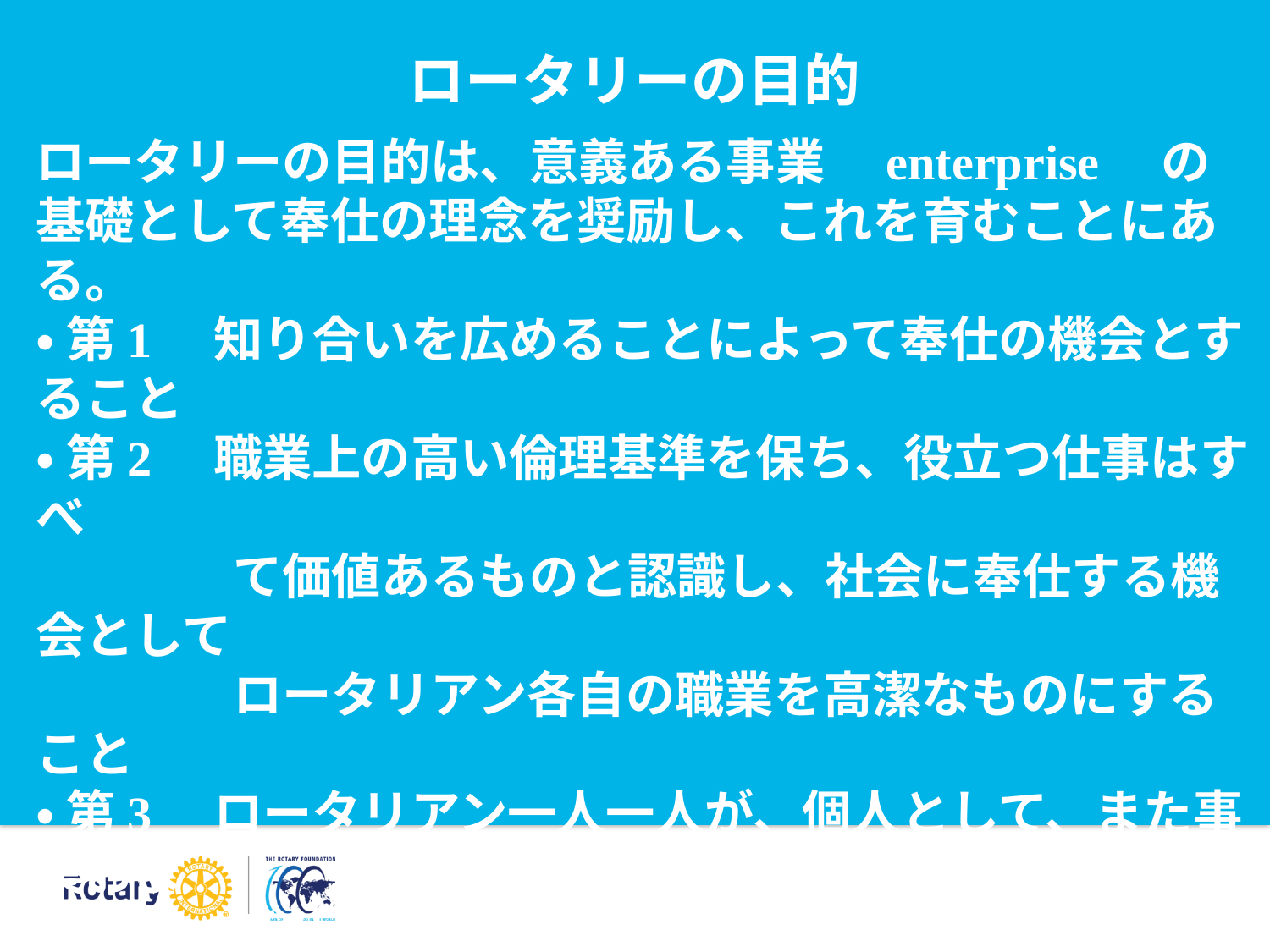

# ロータリーの目的
ロータリーの目的は、意義ある事業　enterprise　の
基礎として奉仕の理念を奨励し、これを育むことにある。
•第1　知り合いを広めることによって奉仕の機会とすること
•第2　職業上の高い倫理基準を保ち、役立つ仕事はすべ
　　　　て価値あるものと認識し、社会に奉仕する機会として
　　　　ロータリアン各自の職業を高潔なものにすること
•第3　ロータリアン一人一人が、個人として、また事業およ
　　　　び社会生活において、日々、奉仕の理念を実践する
　　　　こと
•第4　奉仕の理念で結ばれた職業人が、世界的ネットワー
　　　　クを通じて、国際理解、親善、平和を推進すること